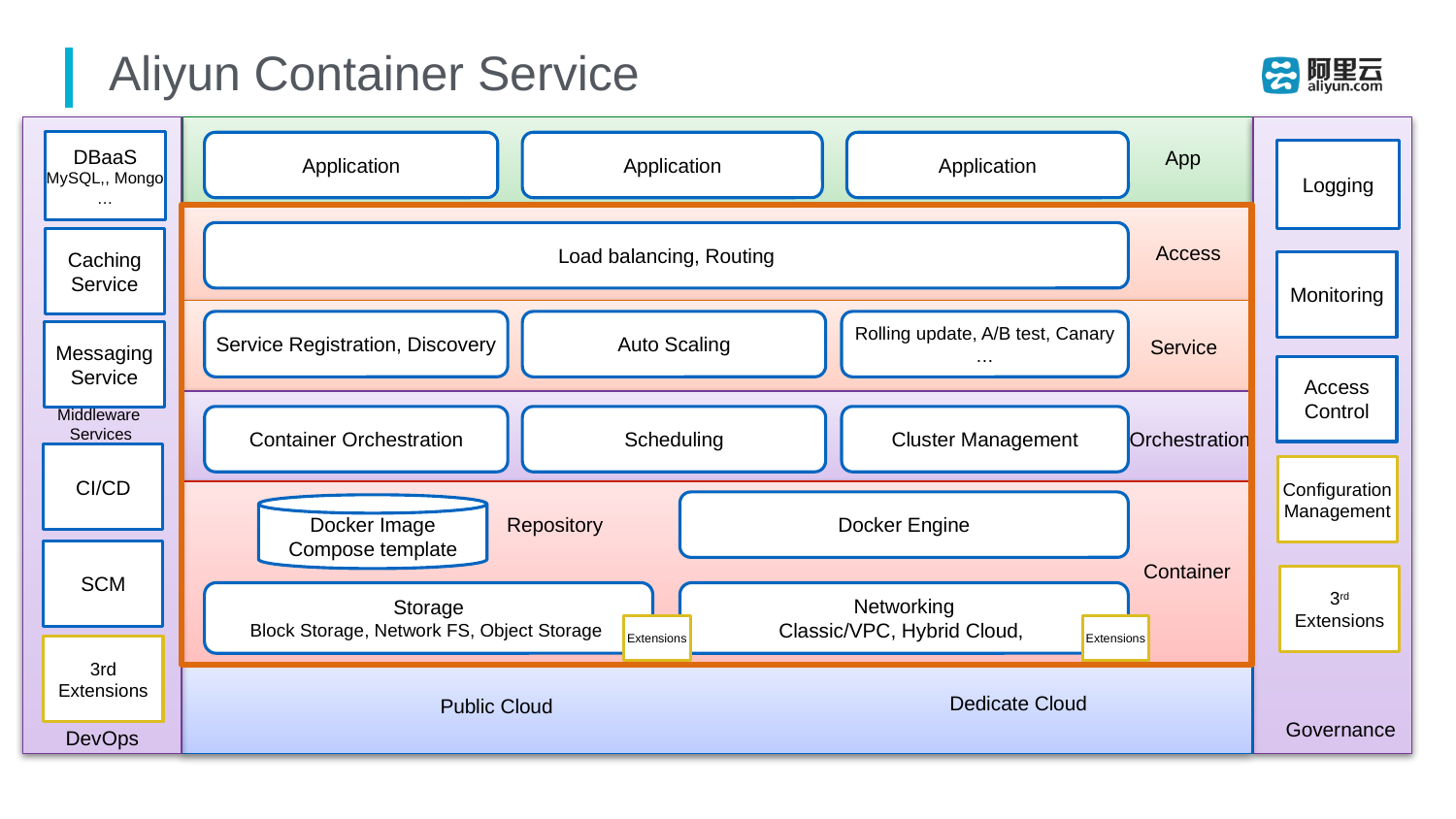

# Aliyun Container Service

DBaaS
MySQL,, Mongo …
Application
Application
Application
App
Logging

Load balancing, Routing
Caching Service
Access
Monitoring

Auto Scaling
Rolling update, A/B test, Canary …
Service Registration, Discovery
Messaging Service
Service
Access Control

Middleware
Services
Scheduling
Cluster Management
Container Orchestration
Orchestration
CI/CD
路由
Configuration Management

Docker Engine
Docker Image
Compose template
Repository
SCM
Container
3rd
Extensions
Storage
Block Storage, Network FS, Object Storage
Networking
Classic/VPC, Hybrid Cloud,
Extensions
Extensions
3rd
Extensions

Dedicate Cloud
Public Cloud
Governance
DevOps